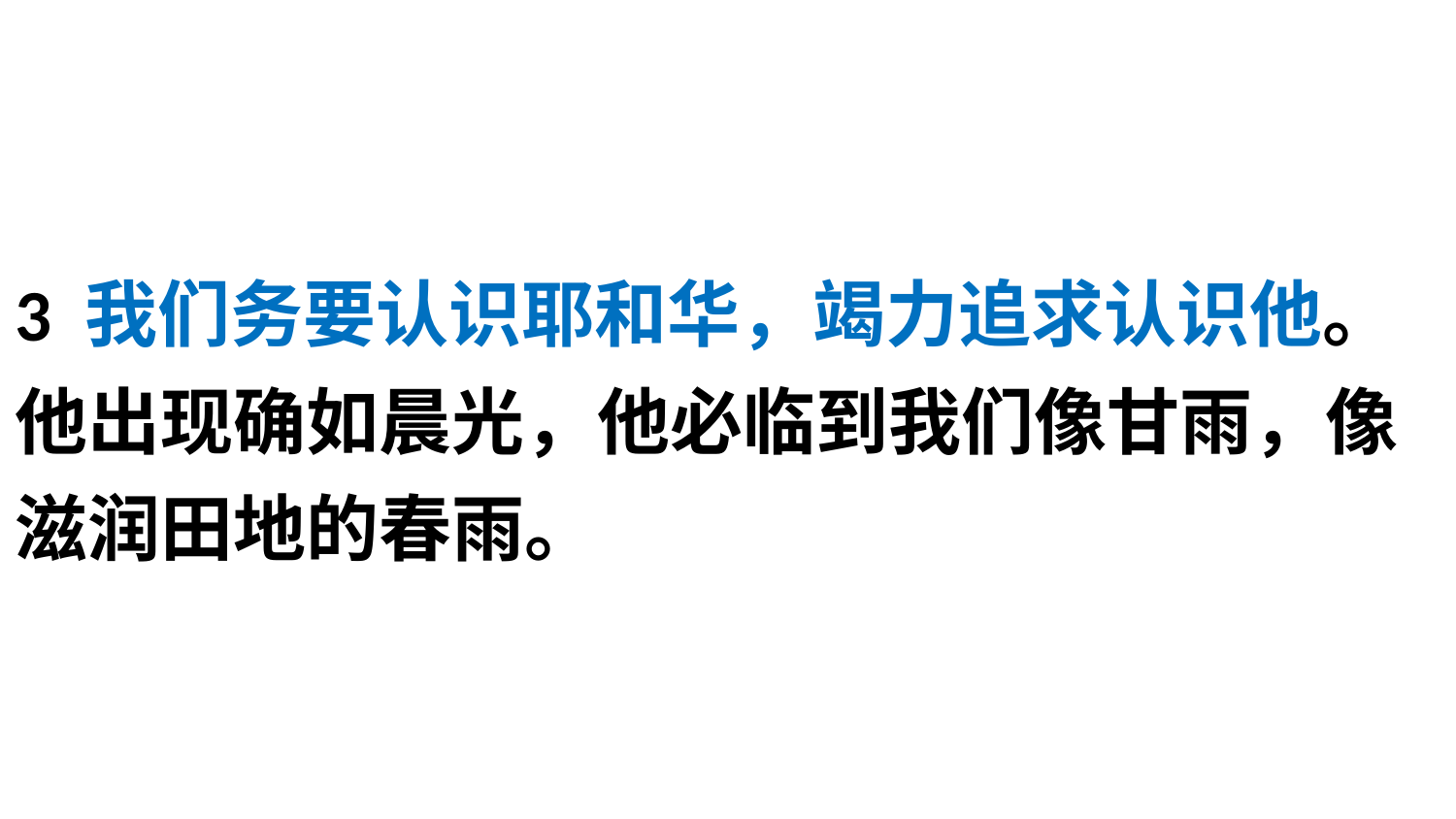

# 3 我们务要认识耶和华，竭力追求认识他。他出现确如晨光，他必临到我们像甘雨，像滋润田地的春雨。